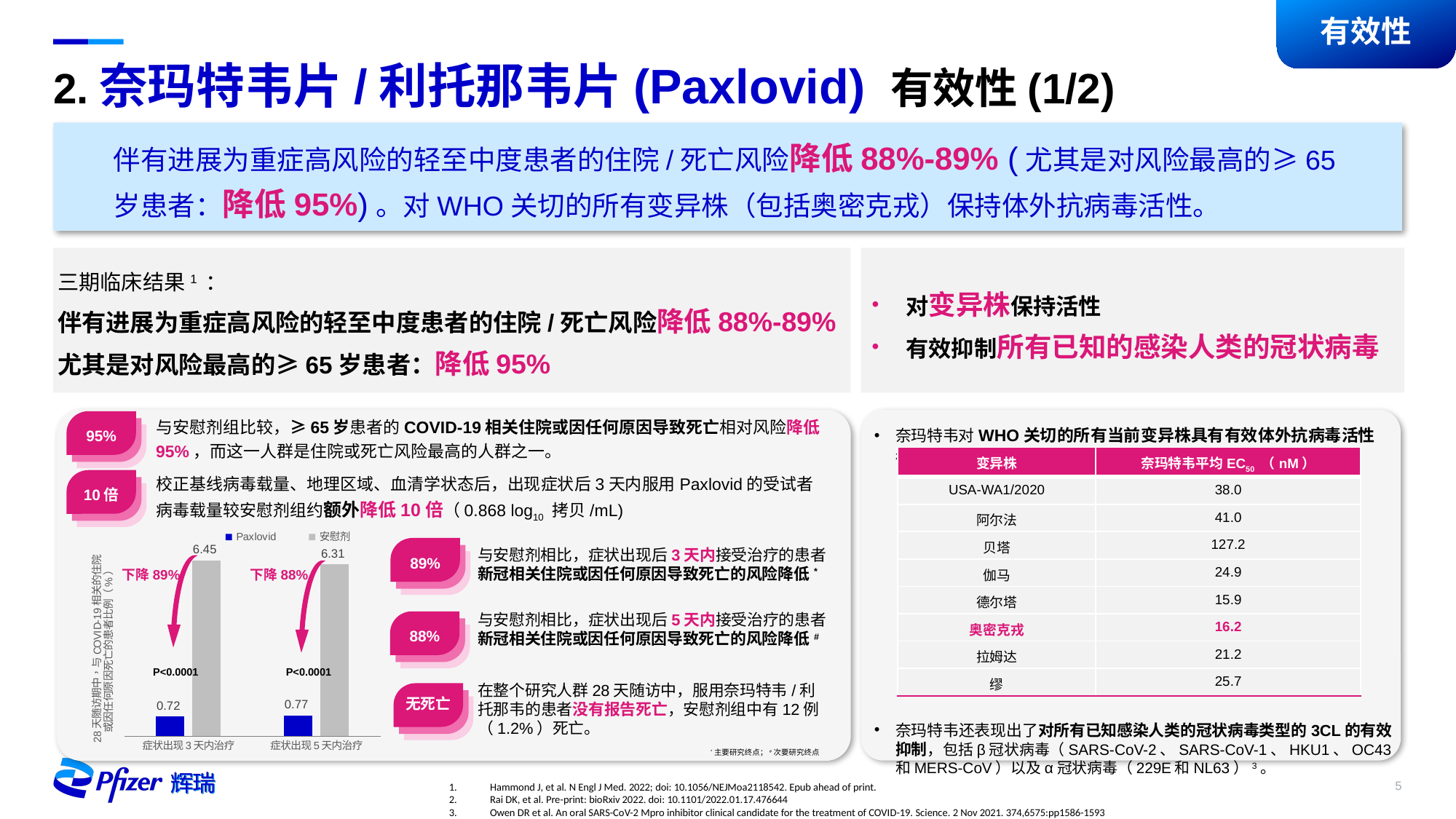

有效性
# 2.奈玛特韦片/利托那韦片(Paxlovid) 有效性(1/2)
伴有进展为重症高风险的轻至中度患者的住院/死亡风险降低88%-89% (尤其是对风险最高的≥65岁患者：降低95%)。对WHO关切的所有变异株（包括奥密克戎）保持体外抗病毒活性。
对变异株保持活性
有效抑制所有已知的感染人类的冠状病毒
三期临床结果1 ：
伴有进展为重症高风险的轻至中度患者的住院/死亡风险降低88%-89%
尤其是对风险最高的≥65岁患者：降低95%
与安慰剂组比较，≥65岁患者的COVID-19相关住院或因任何原因导致死亡相对风险降低95%，而这一人群是住院或死亡风险最高的人群之一。

95%

奈玛特韦对WHO关切的所有当前变异株具有有效体外抗病毒活性2。

奈玛特韦还表现出了对所有已知感染人类的冠状病毒类型的3CL的有效抑制，包括β冠状病毒（SARS-CoV-2、SARS-CoV-1、HKU1、OC43和MERS-CoV）以及α冠状病毒（229E和NL63）3。
| 变异株 | 奈玛特韦平均EC50 （nM） |
| --- | --- |
| USA-WA1/2020 | 38.0 |
| 阿尔法 | 41.0 |
| 贝塔 | 127.2 |
| 伽马 | 24.9 |
| 德尔塔 | 15.9 |
| 奥密克戎 | 16.2 |
| 拉姆达 | 21.2 |
| 缪 | 25.7 |
校正基线病毒载量、地理区域、血清学状态后，出现症状后3天内服用Paxlovid的受试者病毒载量较安慰剂组约额外降低10倍（0.868 log10 拷贝/mL)
10倍

### Chart

| Category | Paxlovid | 安慰剂 |
|---|---|---|
| 症状出现3天内治疗 | 0.72 | 6.45 |
| 症状出现5天内治疗 | 0.77 | 6.31 |

下降89%
下降88%
P<0.0001
P<0.0001
与安慰剂相比，症状出现后3天内接受治疗的患者新冠相关住院或因任何原因导致死亡的风险降低*
89%

与安慰剂相比，症状出现后5天内接受治疗的患者新冠相关住院或因任何原因导致死亡的风险降低#
88%

在整个研究人群28天随访中，服用奈玛特韦/利托那韦的患者没有报告死亡，安慰剂组中有12例（1.2%）死亡。

无死亡

*主要研究终点；#次要研究终点
Hammond J, et al. N Engl J Med. 2022; doi: 10.1056/NEJMoa2118542. Epub ahead of print.
Rai DK, et al. Pre-print: bioRxiv 2022. doi: 10.1101/2022.01.17.476644
Owen DR et al. An oral SARS-CoV-2 Mpro inhibitor clinical candidate for the treatment of COVID-19. Science. 2 Nov 2021. 374,6575:pp1586-1593